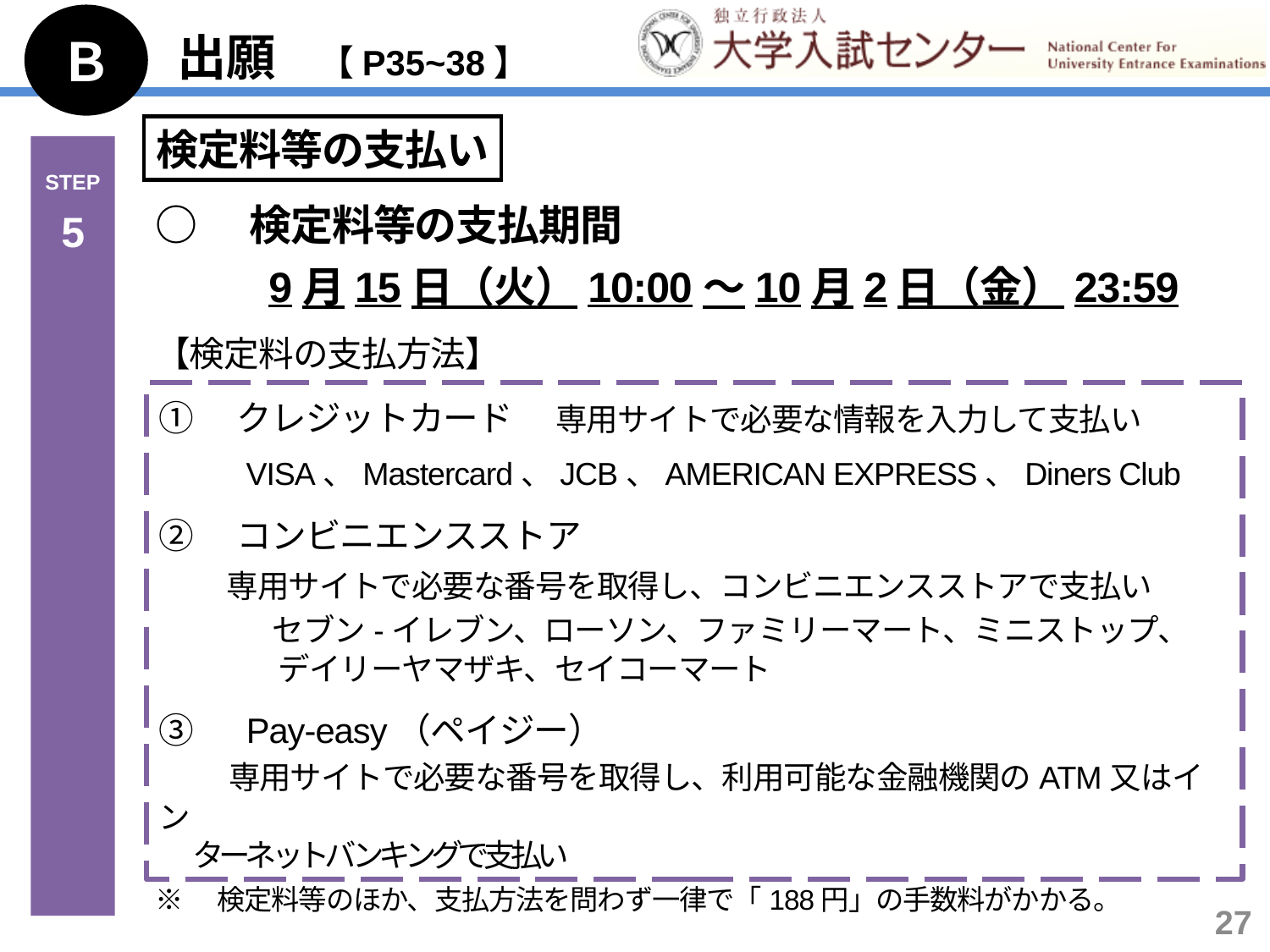

Ｂ
出願　【P35~38】
検定料等の支払い

○　検定料等の支払期間
 　　9月15日（火）10:00～10月2日（金）23:59
【検定料の支払方法】

※　検定料等のほか、支払方法を問わず一律で「188円」の手数料がかかる。

STEP
5

①　クレジットカード　専用サイトで必要な情報を入力して支払い
　 　 VISA、Mastercard、JCB、AMERICAN EXPRESS、Diners Club
②　コンビニエンスストア
　   専用サイトで必要な番号を取得し、コンビニエンスストアで支払い
   　　  セブン-イレブン、ローソン、ファミリーマート、ミニストップ、
  　　 　デイリーヤマザキ、セイコーマート
③　Pay-easy（ペイジー）
　    専用サイトで必要な番号を取得し、利用可能な金融機関のATM又はイン
           ターネットバンキングで支払い
27